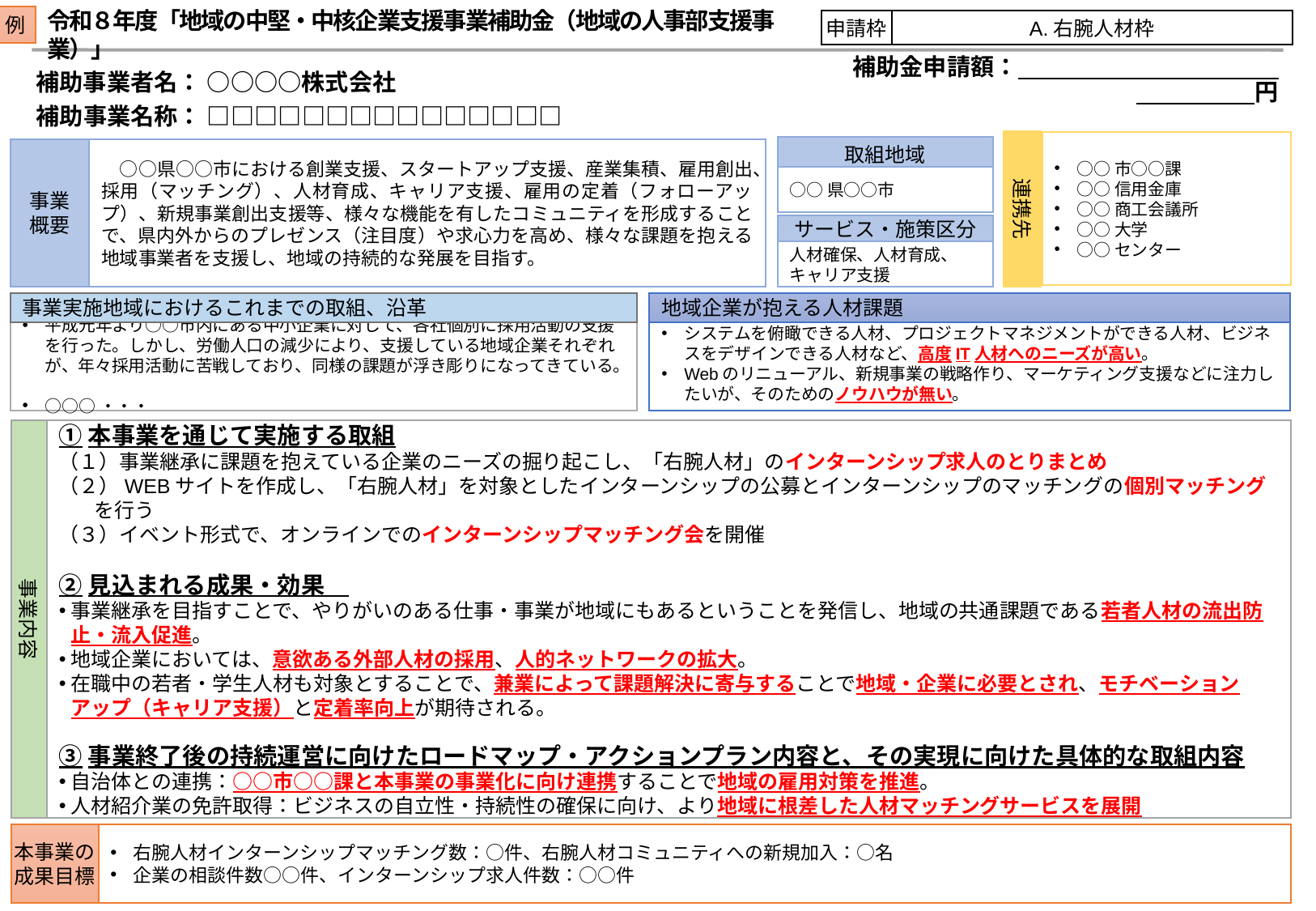

令和８年度「地域の中堅・中核企業支援事業補助金（地域の人事部支援事業）」
例
申請枠
A.右腕人材枠
本スライドには、「事業概要」をはじめ、事業計画書に記載している内容をもとに記載してください。
「申請枠」は、該当する枠のみ残し、他の文字は削除してください。
「取組地域」については、本事業において取組を行う市町村名や地域名を記載してください。
「サービス・施策区分」については、事業計画書に記載している取組のうち、以下より該当するものを記載してください。
人材確保
人材育成
キャリア支援
「連携先」については、連携する自治体や地域機関の名称を全て記載してください。
［Ａ．右腕人材枠］に応募の場合は、「①本事業を通じて実施する取り組み」欄に取組内容もご記載ください。
補助金申請額：　　　　　　　　　　　　　　　　円
補助事業者名： ○○○○株式会社
補助事業名称： □□□□□□□□□□□□□□□
連携先
○○市○○課
○○信用金庫
○○商工会議所
○○大学
○○センター
取組地域
事業
概要
　○○県○○市における創業支援、スタートアップ支援、産業集積、雇用創出、採用（マッチング）、人材育成、キャリア支援、雇用の定着（フォローアップ）、新規事業創出支援等、様々な機能を有したコミュニティを形成することで、県内外からのプレゼンス（注目度）や求心力を高め、様々な課題を抱える地域事業者を支援し、地域の持続的な発展を目指す。
○○県○○市
サービス・施策区分
人材確保、人材育成、
キャリア支援
地域企業が抱える人材課題
事業実施地域におけるこれまでの取組、沿革
システムを俯瞰できる人材、プロジェクトマネジメントができる人材、ビジネスをデザインできる人材など、高度IT人材へのニーズが高い。
Webのリニューアル、新規事業の戦略作り、マーケティング支援などに注力したいが、そのためのノウハウが無い。
平成元年より○○市内にある中小企業に対して、各社個別に採用活動の支援を行った。しかし、労働人口の減少により、支援している地域企業それぞれが、年々採用活動に苦戦しており、同様の課題が浮き彫りになってきている。
○○○・・・
事業内容
①本事業を通じて実施する取組
（１）事業継承に課題を抱えている企業のニーズの掘り起こし、「右腕人材」のインターンシップ求人のとりまとめ
（２）WEBサイトを作成し、「右腕人材」を対象としたインターンシップの公募とインターンシップのマッチングの個別マッチングを行う
（３）イベント形式で、オンラインでのインターンシップマッチング会を開催

②見込まれる成果・効果
事業継承を目指すことで、やりがいのある仕事・事業が地域にもあるということを発信し、地域の共通課題である若者人材の流出防止・流入促進。
地域企業においては、意欲ある外部人材の採用、人的ネットワークの拡大。
在職中の若者・学生人材も対象とすることで、兼業によって課題解決に寄与することで地域・企業に必要とされ、モチベーションアップ（キャリア支援）と定着率向上が期待される。

③事業終了後の持続運営に向けたロードマップ・アクションプラン内容と、その実現に向けた具体的な取組内容
自治体との連携：○○市○○課と本事業の事業化に向け連携することで地域の雇用対策を推進。
人材紹介業の免許取得：ビジネスの自立性・持続性の確保に向け、より地域に根差した人材マッチングサービスを展開
右腕人材インターンシップマッチング数：○件、右腕人材コミュニティへの新規加入：○名
企業の相談件数○○件、インターンシップ求人件数：○○件
本事業の
成果目標